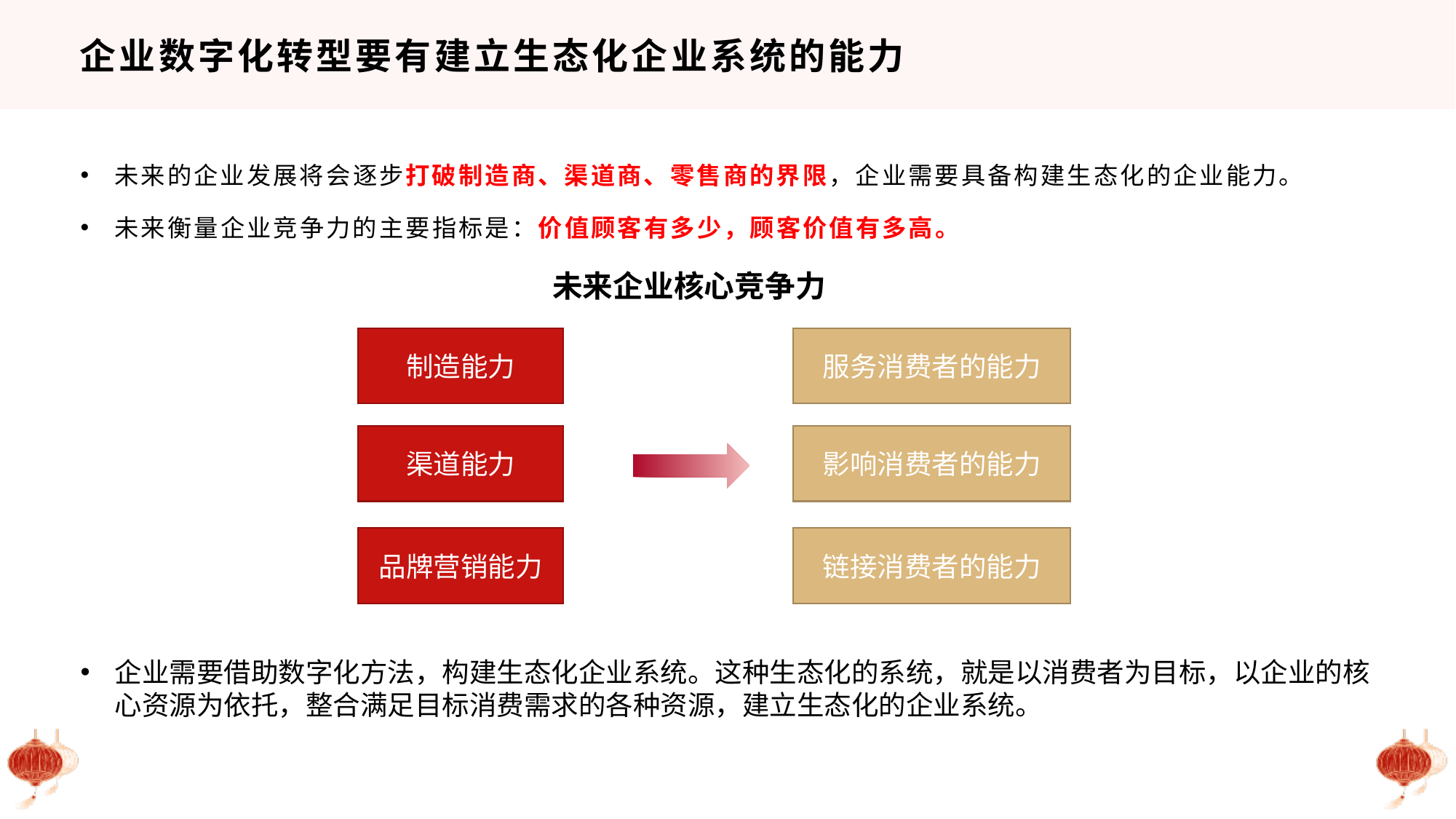

# 企业数字化转型要有建立生态化企业系统的能力
未来的企业发展将会逐步打破制造商、渠道商、零售商的界限，企业需要具备构建生态化的企业能力。
未来衡量企业竞争力的主要指标是：价值顾客有多少，顾客价值有多高。
未来企业核心竞争力
制造能力
服务消费者的能力
渠道能力
影响消费者的能力

品牌营销能力
链接消费者的能力
企业需要借助数字化方法，构建生态化企业系统。这种生态化的系统，就是以消费者为目标，以企业的核心资源为依托，整合满足目标消费需求的各种资源，建立生态化的企业系统。